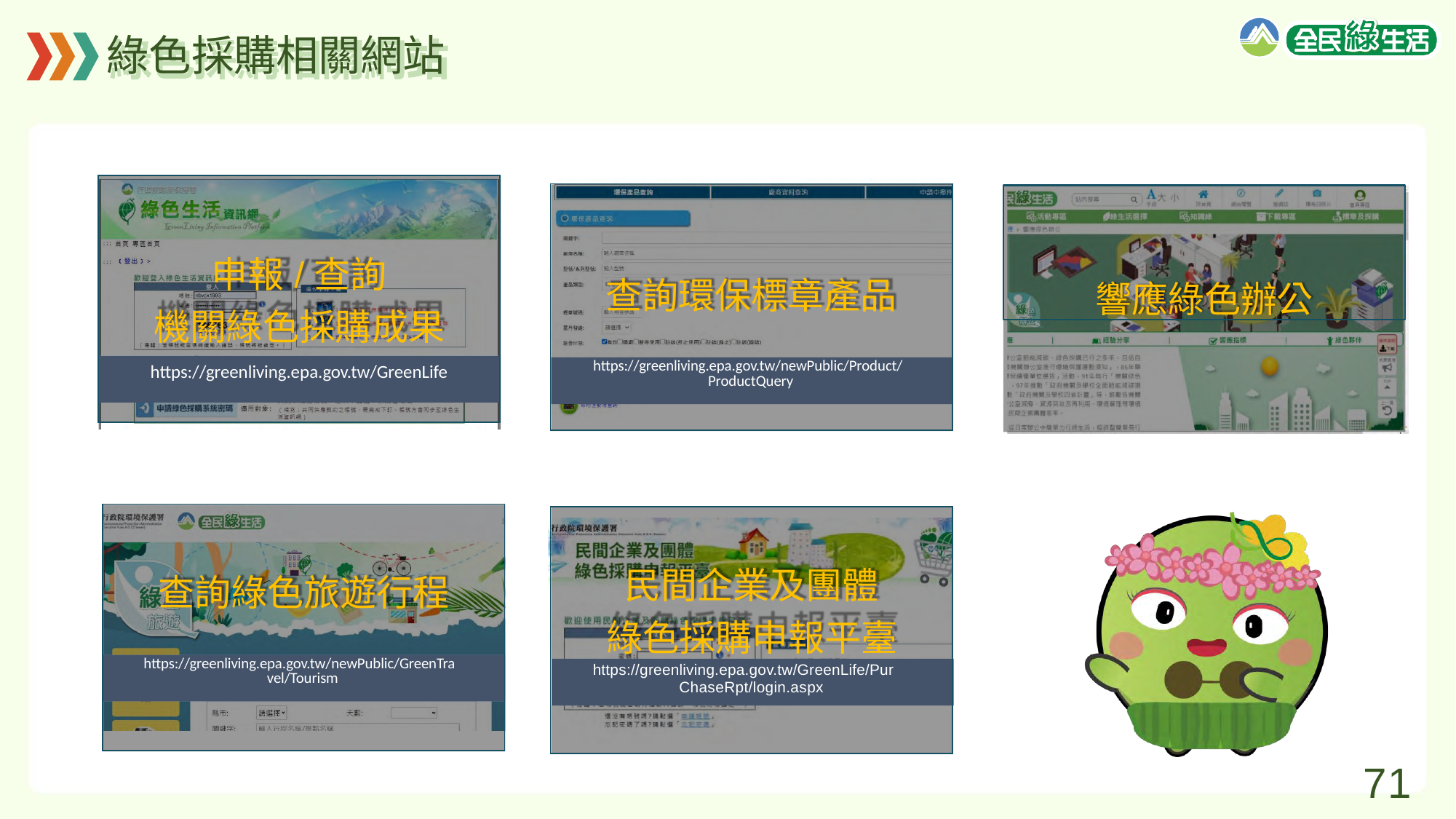

# 綠色採購相關網站

| 申報/查詢 機關綠色採購成果 |
| --- |
| https://greenliving.epa.gov.tw/GreenLife |
|  |

| 查詢環保標章產品 |
| --- |
| https://greenliving.epa.gov.tw/newPublic/Product/ ProductQuery |
|  |

響應綠色辦公

| 查詢綠色旅遊行程 |
| --- |
| https://greenliving.epa.gov.tw/newPublic/GreenTra vel/Tourism |
|  |

| 民間企業及團體 綠色採購申報平臺 |
| --- |
| https://greenliving.epa.gov.tw/GreenLife/Pur ChaseRpt/login.aspx |
|  |

71